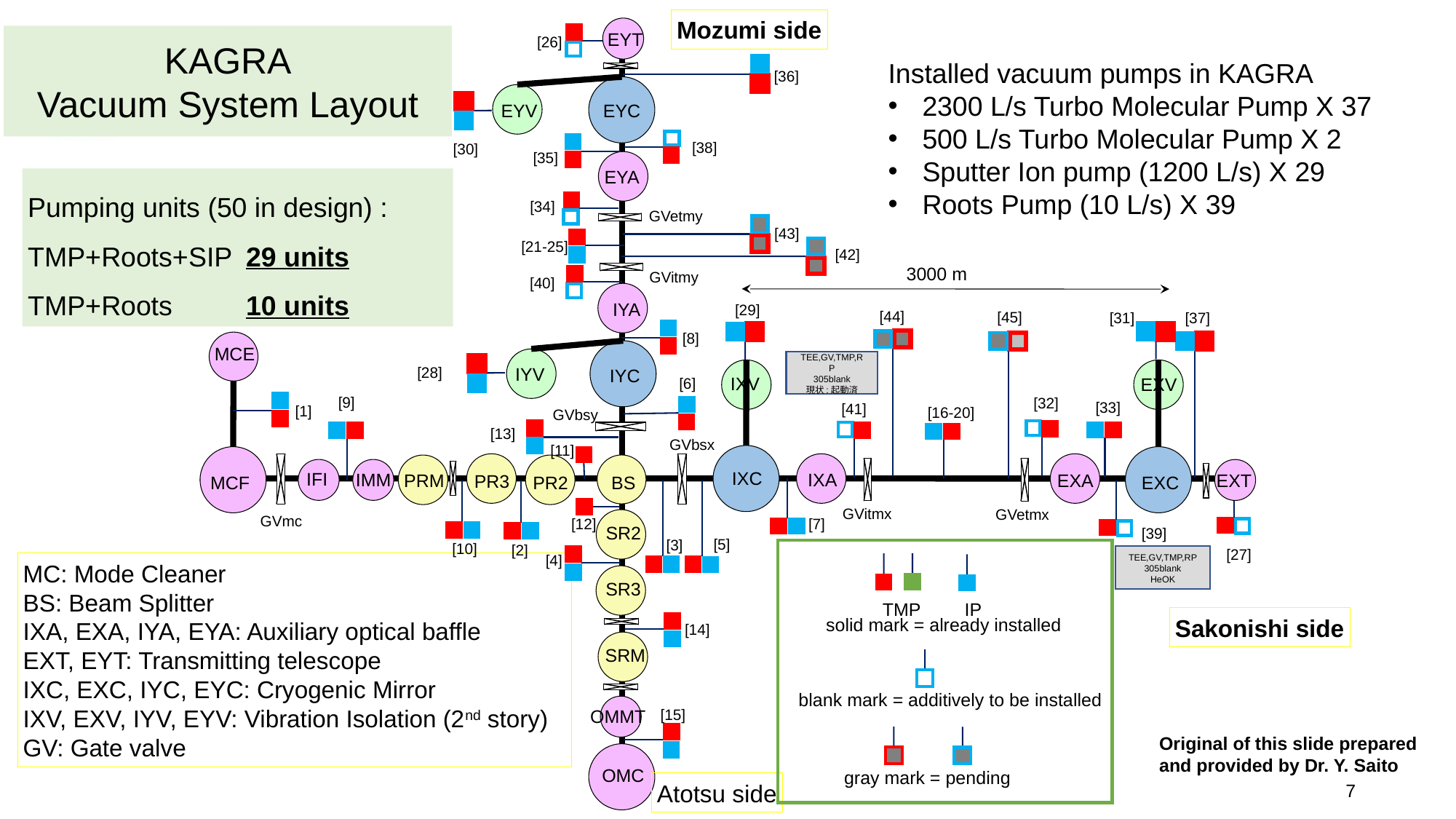

Mozumi side

EYT

KAGRA
Vacuum System Layout
[26]

Installed vacuum pumps in KAGRA
2300 L/s Turbo Molecular Pump X 37
500 L/s Turbo Molecular Pump X 2
Sputter Ion pump (1200 L/s) X 29
Roots Pump (10 L/s) X 39

[36]

EYV
EYC

[38]

[30]
[35]

EYA
Pumping units (50 in design) :
TMP+Roots+SIP	29 units
TMP+Roots	10 units

[34]
GVetmy

[43]

[21-25]

[42]
3000 m
GVitmy

[40]

IYA
[29]
[44]
[45]
[31]
[37]

[8]

MCE

TEE,GV,TMP,RP
305blank
現状:起動済

[28]
IYV
IYC

IXV
EXV
[6]
[9]
[32]

[33]
[41]
[1]

[16-20]

GVbsy
[13]

GVbsx
[11]

IXC
IFI
IMM
IXA

EXT
PRM
EXA
PR3
MCF
EXC
PR2
BS

GVitmx
GVetmx
GVmc
[12]
[7]

SR2

[39]
[5]
[3]
[10]
[2]
[27]

IP
TMP
solid mark = already installed

blank mark = additively to be installed

gray mark = pending
TEE,GV,TMP,RP
305blank
HeOK

[4]

MC: Mode Cleaner
BS: Beam Splitter
IXA, EXA, IYA, EYA: Auxiliary optical baffle
EXT, EYT: Transmitting telescope
IXC, EXC, IYC, EYC: Cryogenic Mirror
IXV, EXV, IYV, EYV: Vibration Isolation (2nd story)
GV: Gate valve

SR3
Sakonishi side

[14]

SRM

OMMT
[15]

Original of this slide prepared
and provided by Dr. Y. Saito

OMC
7
Atotsu side